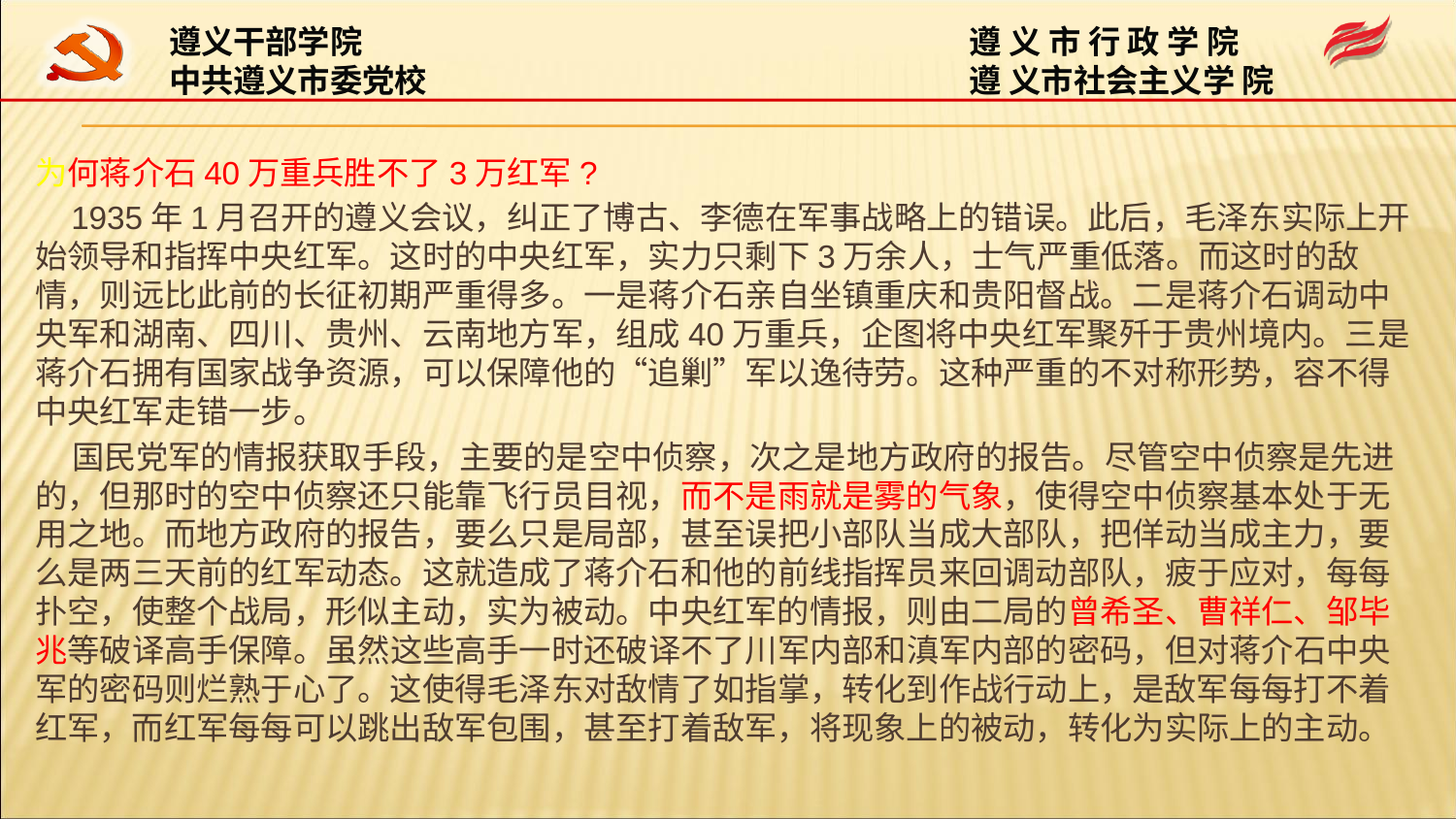

#

为何蒋介石40万重兵胜不了3万红军?
    1935年1月召开的遵义会议，纠正了博古、李德在军事战略上的错误。此后，毛泽东实际上开始领导和指挥中央红军。这时的中央红军，实力只剩下3万余人，士气严重低落。而这时的敌情，则远比此前的长征初期严重得多。一是蒋介石亲自坐镇重庆和贵阳督战。二是蒋介石调动中央军和湖南、四川、贵州、云南地方军，组成40万重兵，企图将中央红军聚歼于贵州境内。三是蒋介石拥有国家战争资源，可以保障他的“追剿”军以逸待劳。这种严重的不对称形势，容不得中央红军走错一步。
    国民党军的情报获取手段，主要的是空中侦察，次之是地方政府的报告。尽管空中侦察是先进的，但那时的空中侦察还只能靠飞行员目视，而不是雨就是雾的气象，使得空中侦察基本处于无用之地。而地方政府的报告，要么只是局部，甚至误把小部队当成大部队，把佯动当成主力，要么是两三天前的红军动态。这就造成了蒋介石和他的前线指挥员来回调动部队，疲于应对，每每扑空，使整个战局，形似主动，实为被动。中央红军的情报，则由二局的曾希圣、曹祥仁、邹毕兆等破译高手保障。虽然这些高手一时还破译不了川军内部和滇军内部的密码，但对蒋介石中央军的密码则烂熟于心了。这使得毛泽东对敌情了如指掌，转化到作战行动上，是敌军每每打不着红军，而红军每每可以跳出敌军包围，甚至打着敌军，将现象上的被动，转化为实际上的主动。